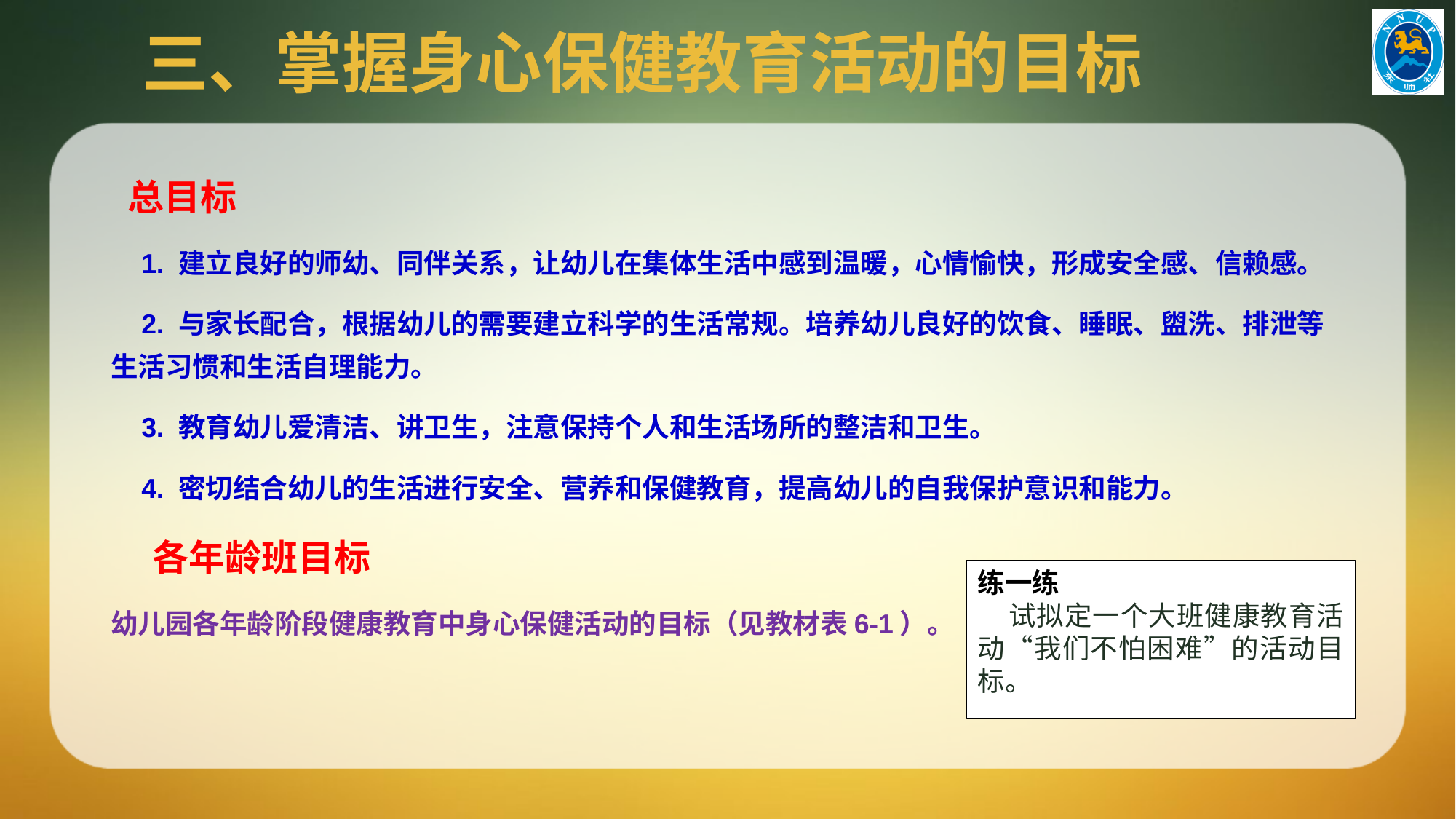

# 三、掌握身心保健教育活动的目标
 总目标
    1. 建立良好的师幼、同伴关系，让幼儿在集体生活中感到温暖，心情愉快，形成安全感、信赖感。
    2. 与家长配合，根据幼儿的需要建立科学的生活常规。培养幼儿良好的饮食、睡眠、盥洗、排泄等生活习惯和生活自理能力。
    3. 教育幼儿爱清洁、讲卫生，注意保持个人和生活场所的整洁和卫生。
    4. 密切结合幼儿的生活进行安全、营养和保健教育，提高幼儿的自我保护意识和能力。
    各年龄班目标
幼儿园各年龄阶段健康教育中身心保健活动的目标（见教材表6-1）。
练一练
试拟定一个大班健康教育活动“我们不怕困难”的活动目标。